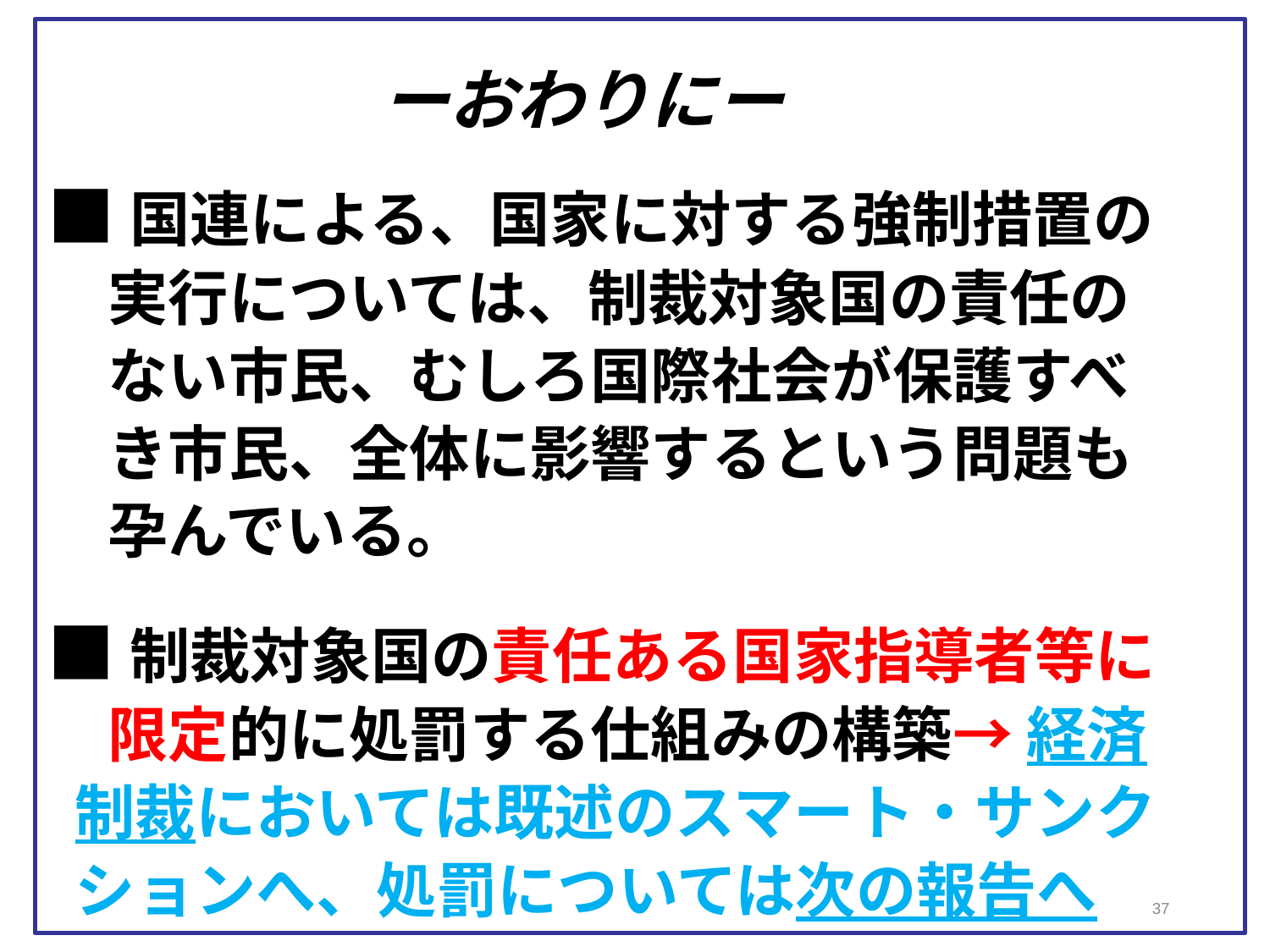

ーおわりにー

■国連による、国家に対する強制措置の
　実行については、制裁対象国の責任の
　ない市民、むしろ国際社会が保護すべ
　き市民、全体に影響するという問題も
　孕んでいる。

■制裁対象国の責任ある国家指導者等に
　限定的に処罰する仕組みの構築→ 経済
 制裁においては既述のスマート・サンク
 ションへ、処罰については次の報告へ
37